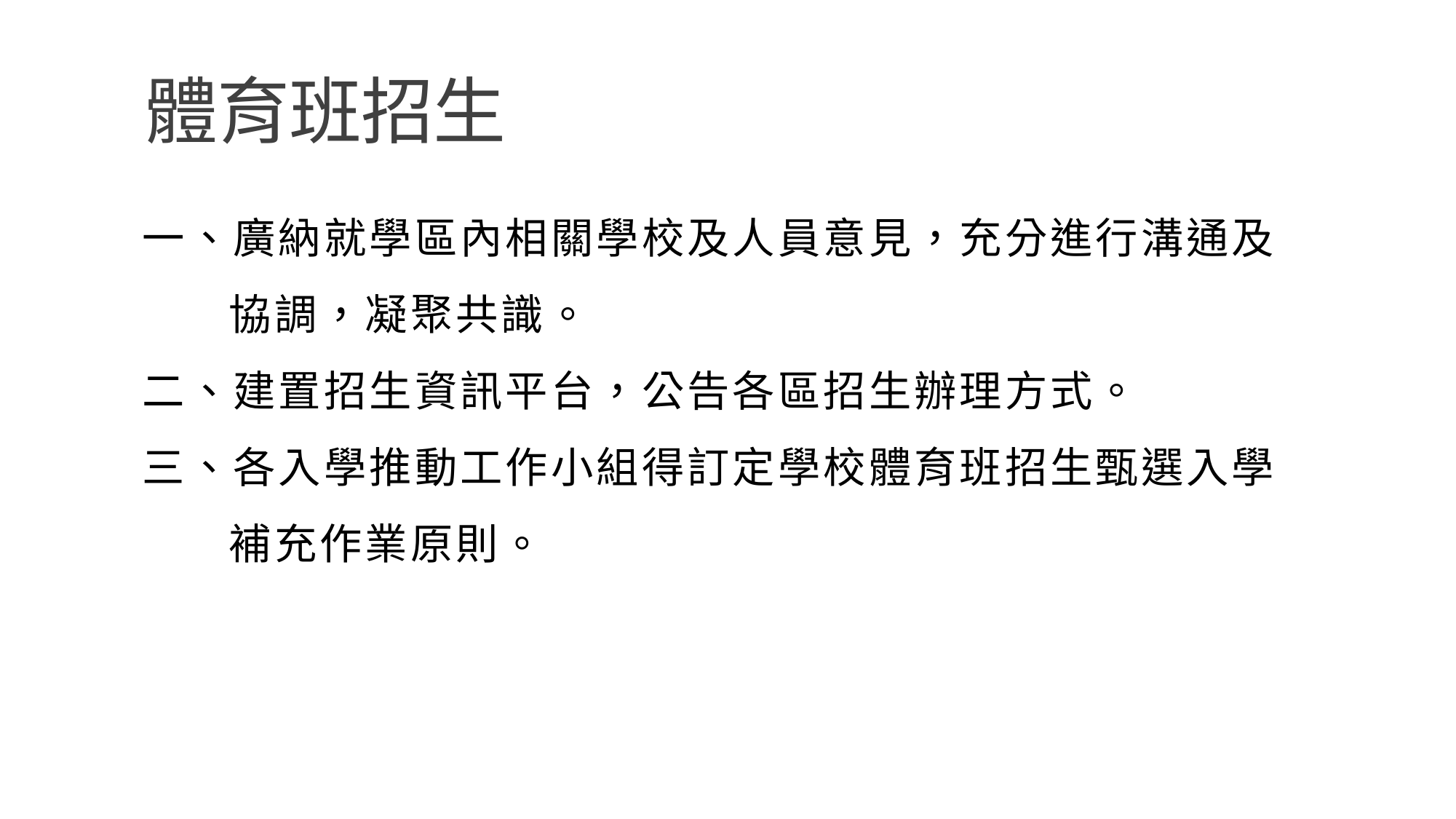

# 體育班招生
一、廣納就學區內相關學校及人員意見，充分進行溝通及協調，凝聚共識。
二、建置招生資訊平台，公告各區招生辦理方式。
三、各入學推動工作小組得訂定學校體育班招生甄選入學補充作業原則。
7